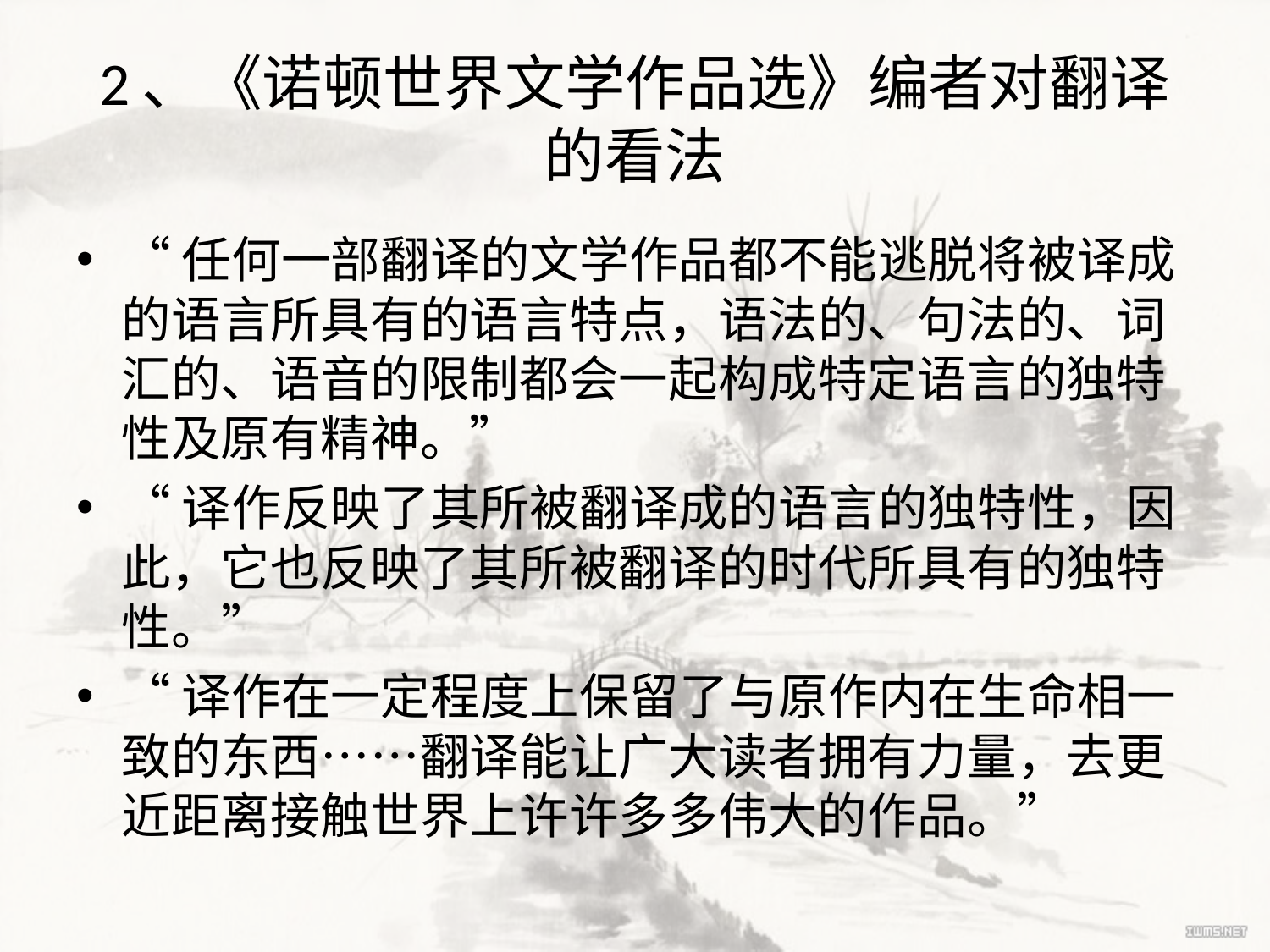

# 2、《诺顿世界文学作品选》编者对翻译的看法
“任何一部翻译的文学作品都不能逃脱将被译成的语言所具有的语言特点，语法的、句法的、词汇的、语音的限制都会一起构成特定语言的独特性及原有精神。”
“译作反映了其所被翻译成的语言的独特性，因此，它也反映了其所被翻译的时代所具有的独特性。”
“译作在一定程度上保留了与原作内在生命相一致的东西……翻译能让广大读者拥有力量，去更近距离接触世界上许许多多伟大的作品。”